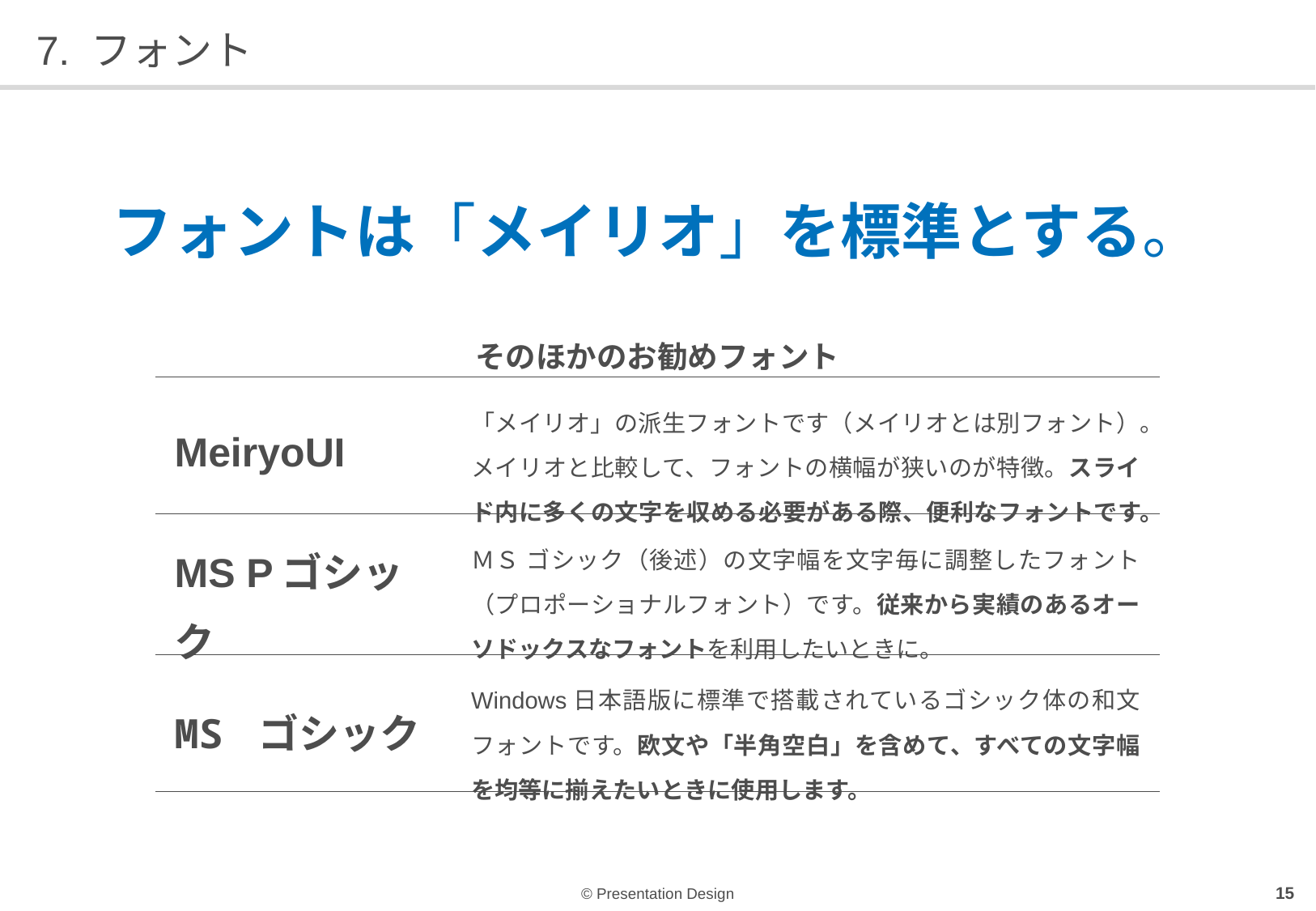

# 7. フォント
フォントは「メイリオ」を標準とする。
| そのほかのお勧めフォント |  |
| --- | --- |
| MeiryoUI | 「メイリオ」の派生フォントです（メイリオとは別フォント）。メイリオと比較して、フォントの横幅が狭いのが特徴。スライド内に多くの文字を収める必要がある際、便利なフォントです。 |
| MS Pゴシック | ＭＳ ゴシック（後述）の文字幅を文字毎に調整したフォント（プロポーショナルフォント）です。従来から実績のあるオーソドックスなフォントを利用したいときに。 |
| MS ゴシック | Windows日本語版に標準で搭載されているゴシック体の和文フォントです。欧文や「半角空白」を含めて、すべての文字幅を均等に揃えたいときに使用します。 |
|  |  |

15